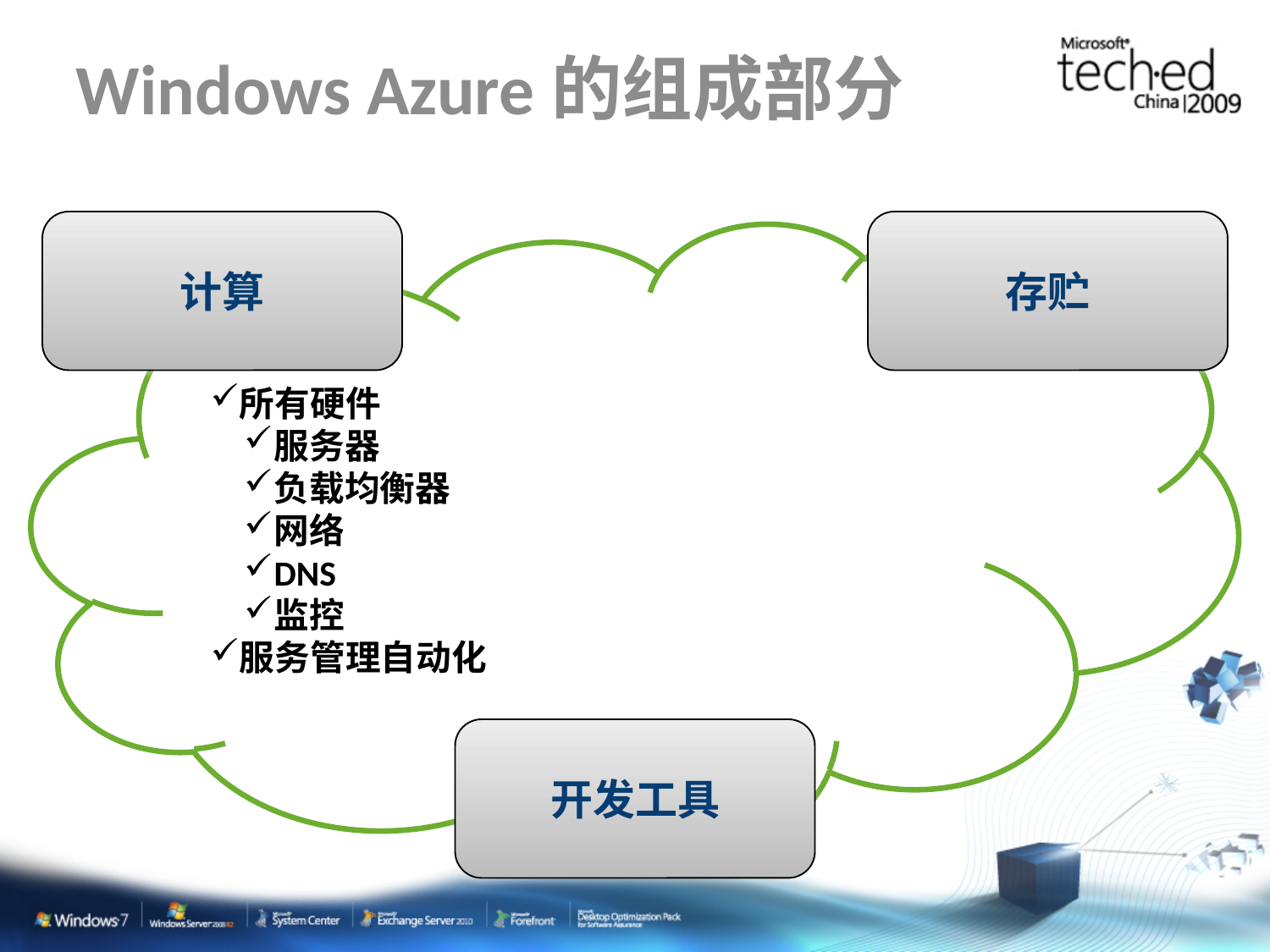

# Windows Azure的组成部分
计算
存贮
所有硬件
服务器
负载均衡器
网络
DNS
监控
服务管理自动化
开发工具